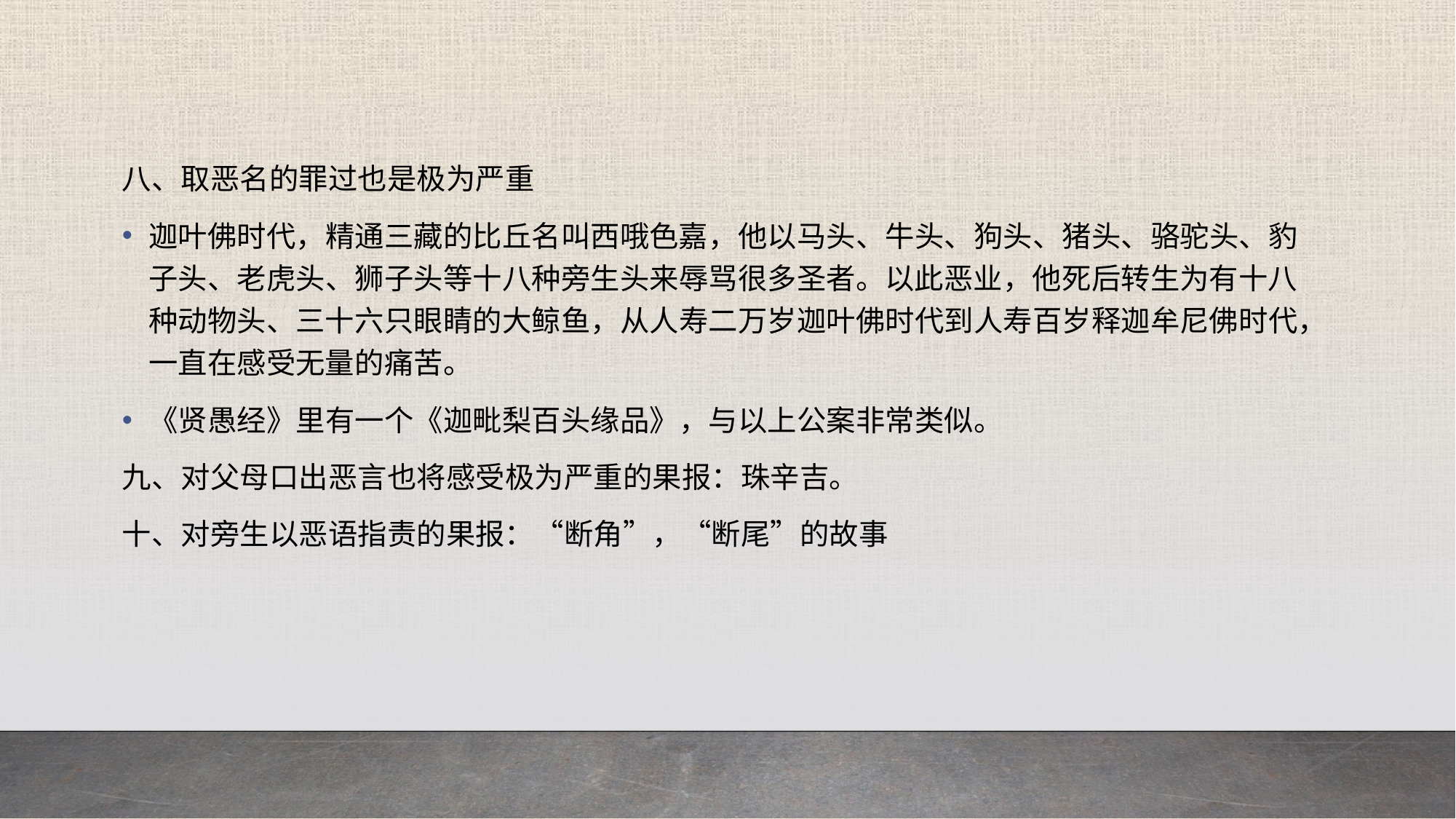

八、取恶名的罪过也是极为严重
迦叶佛时代，精通三藏的比丘名叫西哦色嘉，他以马头、牛头、狗头、猪头、骆驼头、豹子头、老虎头、狮子头等十八种旁生头来辱骂很多圣者。以此恶业，他死后转生为有十八种动物头、三十六只眼睛的大鲸鱼，从人寿二万岁迦叶佛时代到人寿百岁释迦牟尼佛时代，一直在感受无量的痛苦。
《贤愚经》里有一个《迦毗梨百头缘品》，与以上公案非常类似。
九、对父母口出恶言也将感受极为严重的果报：珠辛吉。
十、对旁生以恶语指责的果报：“断角”，“断尾”的故事